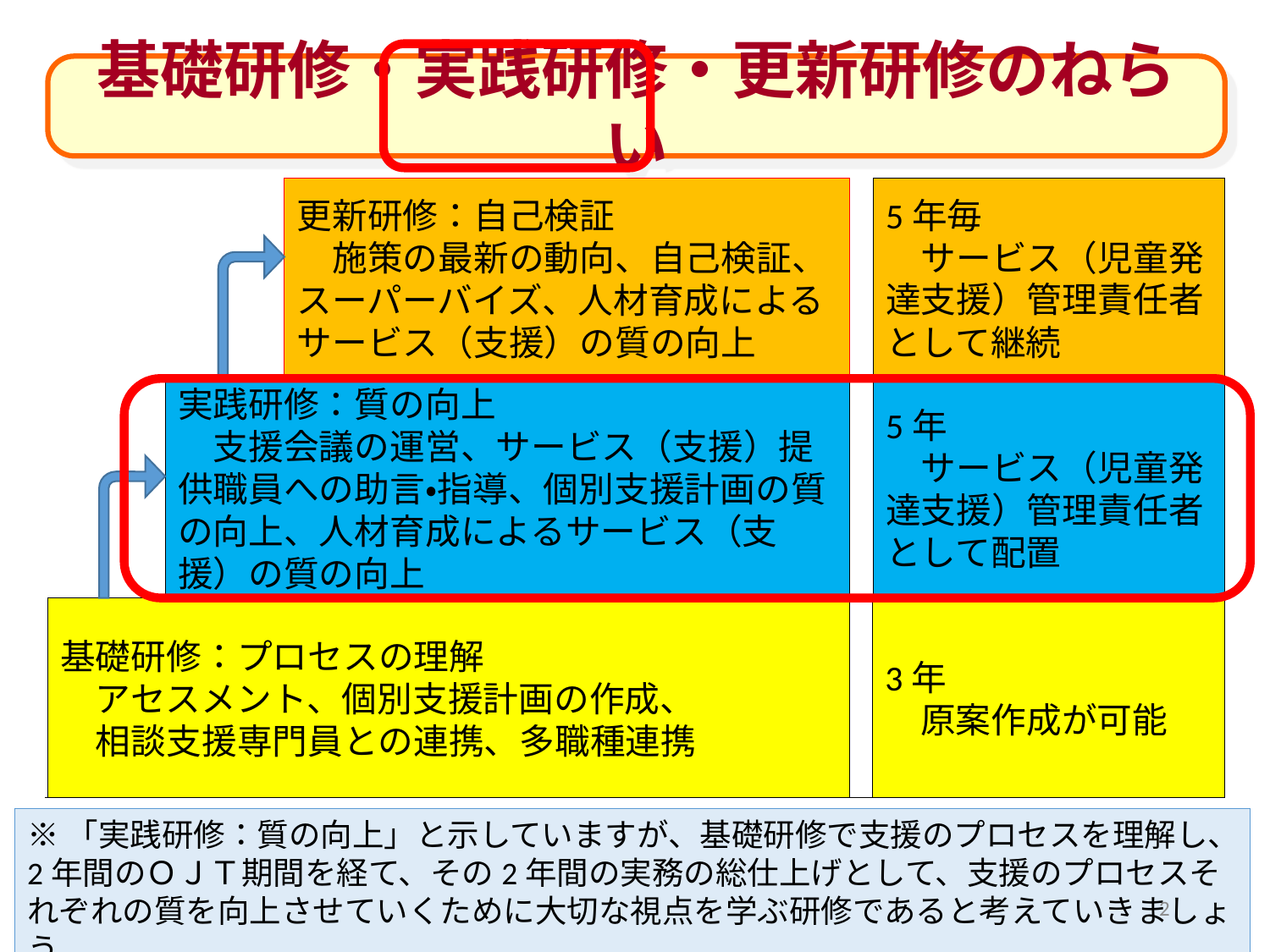

基礎研修・実践研修・更新研修のねらい
更新研修：自己検証
　施策の最新の動向、自己検証、スーパーバイズ、人材育成によるサービス（支援）の質の向上
5年毎
　サービス（児童発達支援）管理責任者として継続

実践研修：質の向上
　支援会議の運営、サービス（支援）提供職員への助言・指導、個別支援計画の質の向上、人材育成によるサービス（支援）の質の向上
5年
　サービス（児童発達支援）管理責任者として配置

基礎研修：プロセスの理解
　アセスメント、個別支援計画の作成、
　相談支援専門員との連携、多職種連携
3年
　原案作成が可能
※「実践研修：質の向上」と示していますが、基礎研修で支援のプロセスを理解し、2年間のＯＪＴ期間を経て、その2年間の実務の総仕上げとして、支援のプロセスそれぞれの質を向上させていくために大切な視点を学ぶ研修であると考えていきましょう。
2